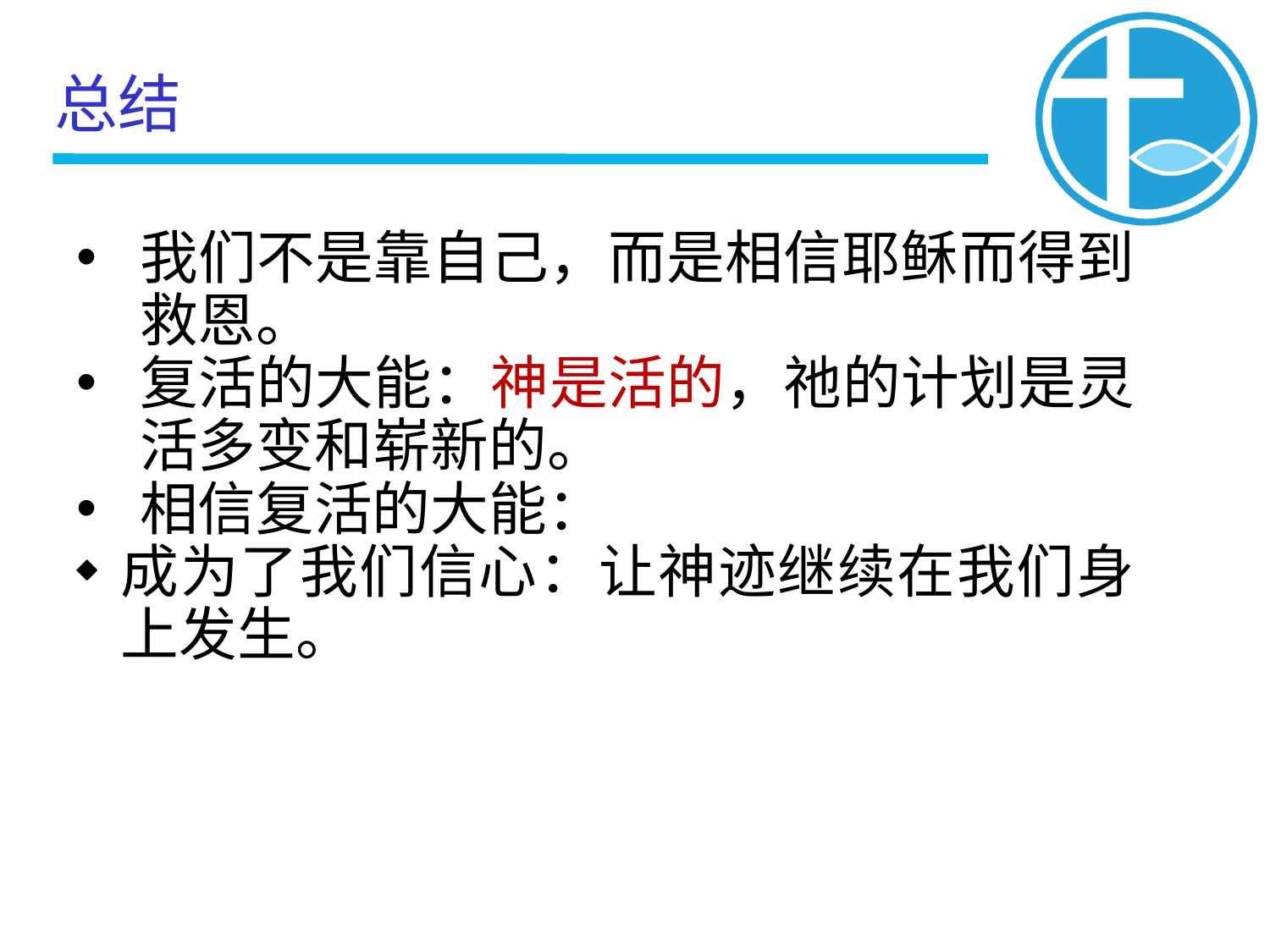

总结
我们不是靠自己，而是相信耶稣而得到救恩。
复活的大能：神是活的，祂的计划是灵活多变和崭新的。
相信复活的大能：
成为了我们信心：让神迹继续在我们身上发生。